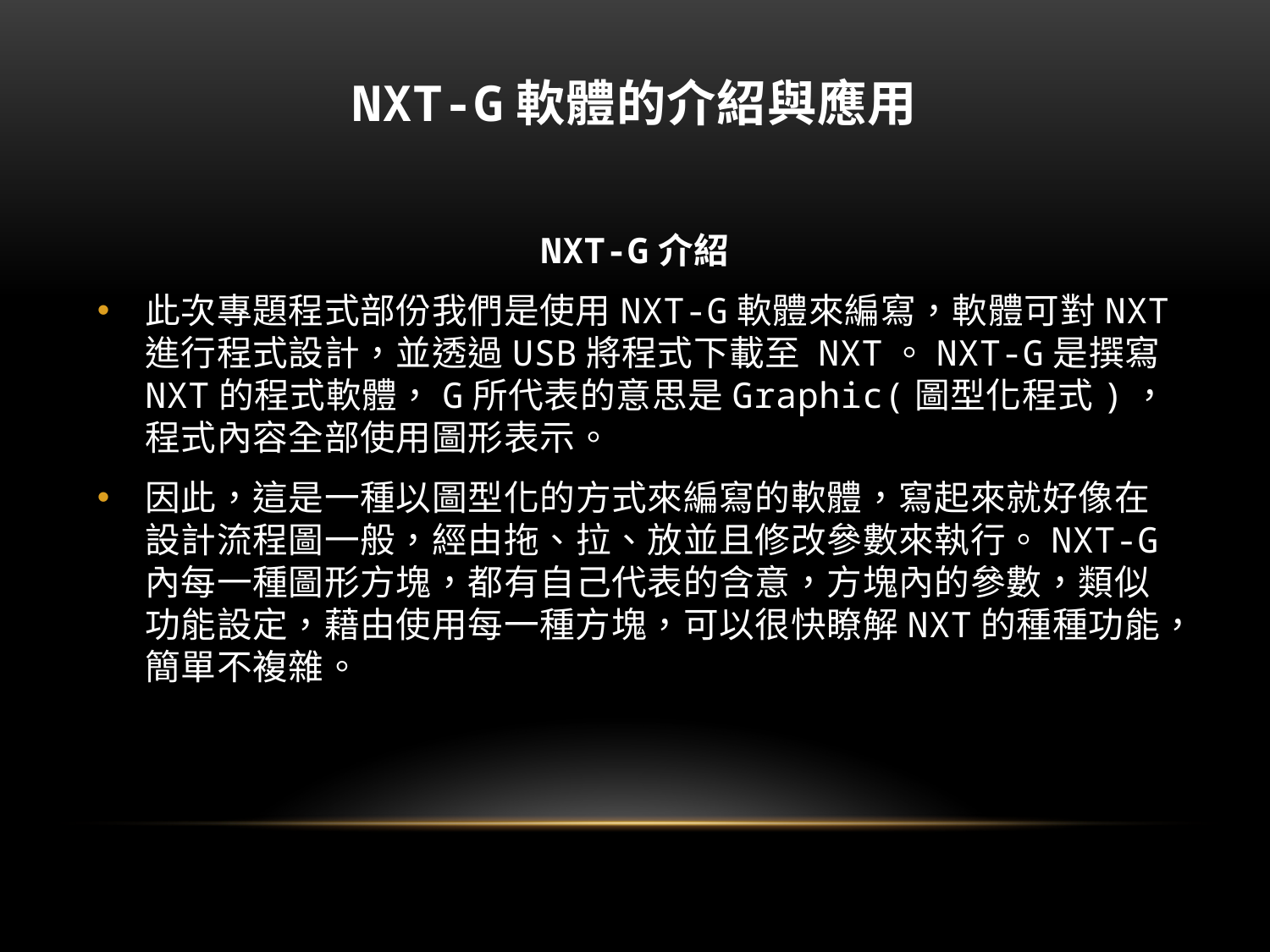

# NXT-G軟體的介紹與應用
NXT-G介紹
此次專題程式部份我們是使用NXT-G軟體來編寫，軟體可對NXT進行程式設計，並透過USB將程式下載至 NXT。NXT-G是撰寫NXT的程式軟體，G所代表的意思是Graphic(圖型化程式)，程式內容全部使用圖形表示。
因此，這是一種以圖型化的方式來編寫的軟體，寫起來就好像在設計流程圖一般，經由拖、拉、放並且修改參數來執行。NXT-G內每一種圖形方塊，都有自己代表的含意，方塊內的參數，類似功能設定，藉由使用每一種方塊，可以很快瞭解NXT的種種功能，簡單不複雜。